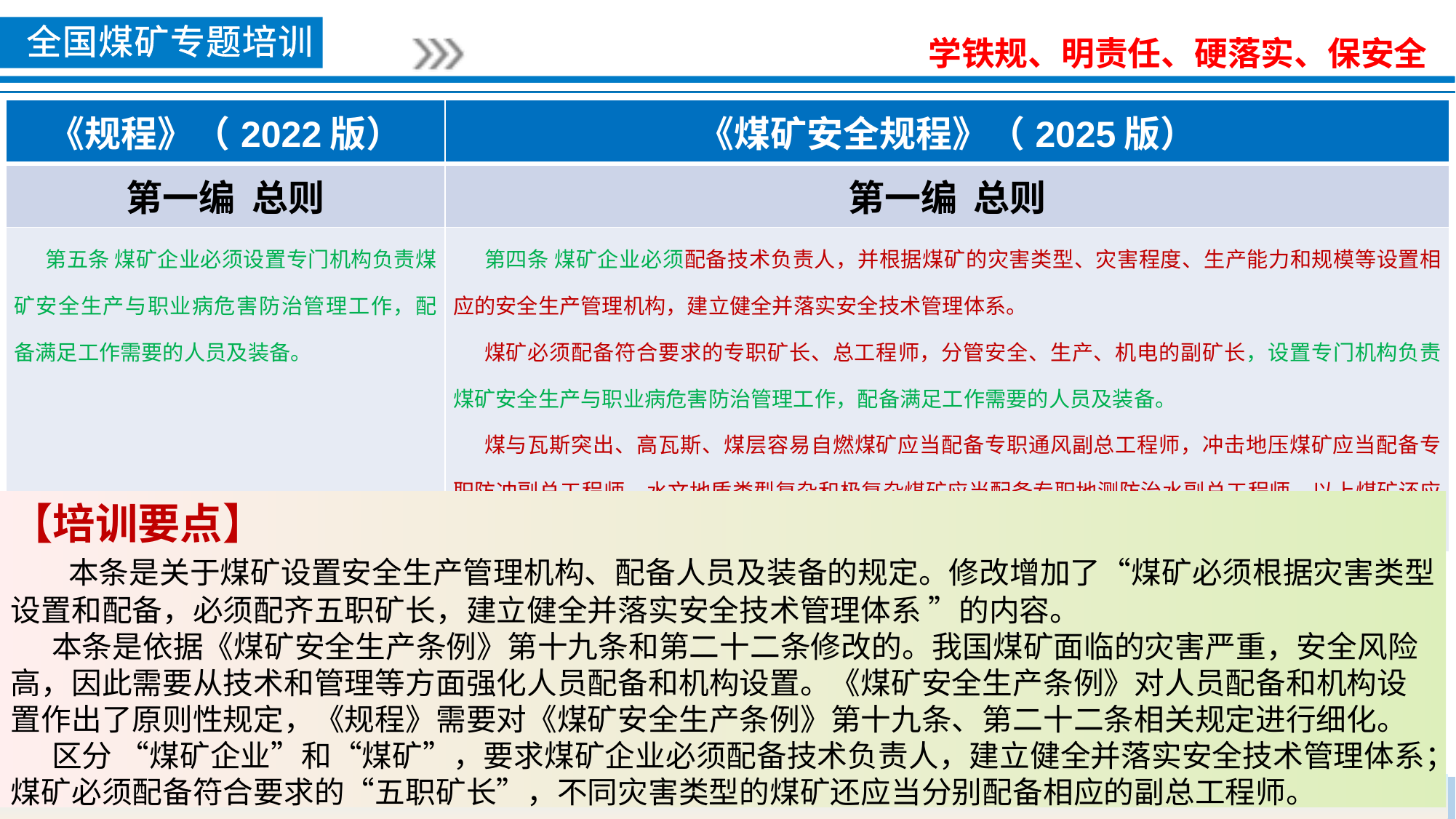

| 《规程》（2022版） | 《煤矿安全规程》（2025版） |
| --- | --- |
| 第一编 总则 | 第一编 总则 |
| 第五条 煤矿企业必须设置专门机构负责煤矿安全生产与职业病危害防治管理工作，配备满足工作需要的人员及装备。 | 第四条 煤矿企业必须配备技术负责人，并根据煤矿的灾害类型、灾害程度、生产能力和规模等设置相应的安全生产管理机构，建立健全并落实安全技术管理体系。 煤矿必须配备符合要求的专职矿长、总工程师，分管安全、生产、机电的副矿长，设置专门机构负责煤矿安全生产与职业病危害防治管理工作，配备满足工作需要的人员及装备。 煤与瓦斯突出、高瓦斯、煤层容易自燃煤矿应当配备专职通风副总工程师，冲击地压煤矿应当配备专职防冲副总工程师，水文地质类型复杂和极复杂煤矿应当配备专职地测防治水副总工程师，以上煤矿还应当设立相应的专门防治机构和专业队伍。 |
【培训要点】
      本条是关于煤矿设置安全生产管理机构、配备人员及装备的规定。修改增加了“煤矿必须根据灾害类型设置和配备，必须配齐五职矿长，建立健全并落实安全技术管理体系 ”的内容。
     本条是依据《煤矿安全生产条例》第十九条和第二十二条修改的。我国煤矿面临的灾害严重，安全风险高，因此需要从技术和管理等方面强化人员配备和机构设置。《煤矿安全生产条例》对人员配备和机构设置作出了原则性规定，《规程》需要对《煤矿安全生产条例》第十九条、第二十二条相关规定进行细化。
     区分 “煤矿企业”和“煤矿”，要求煤矿企业必须配备技术负责人，建立健全并落实安全技术管理体系；煤矿必须配备符合要求的“五职矿长”，不同灾害类型的煤矿还应当分别配备相应的副总工程师。